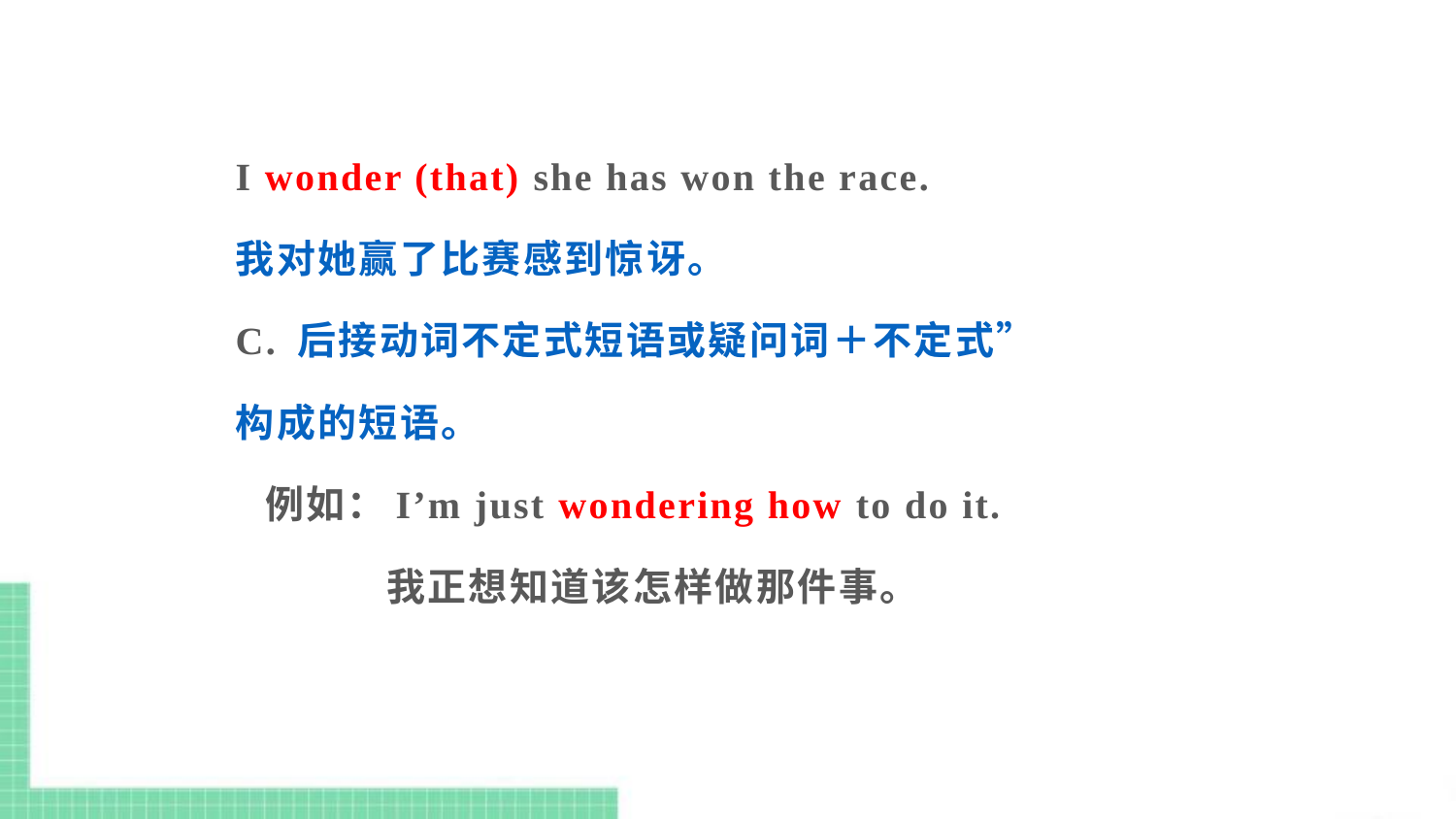

I wonder (that) she has won the race.
我对她赢了比赛感到惊讶。
C. 后接动词不定式短语或疑问词＋不定式”
构成的短语。
  例如：I’m just wondering how to do it.
             我正想知道该怎样做那件事。